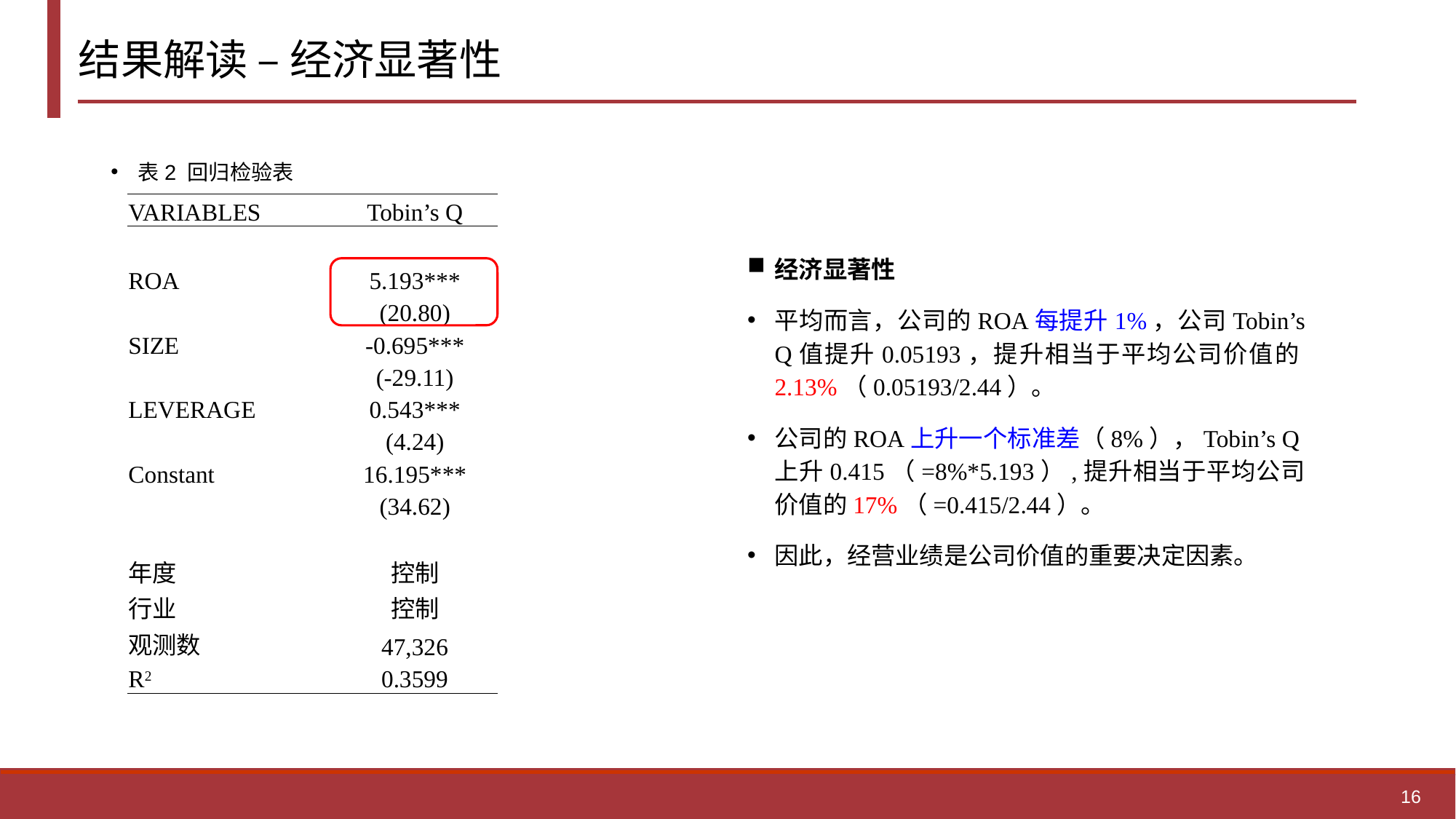

# 结果解读 – 经济显著性
表2 回归检验表
| VARIABLES | Tobin’s Q |
| --- | --- |
|  |  |
| ROA | 5.193\*\*\* |
|  | (20.80) |
| SIZE | -0.695\*\*\* |
|  | (-29.11) |
| LEVERAGE | 0.543\*\*\* |
|  | (4.24) |
| Constant | 16.195\*\*\* |
|  | (34.62) |
|  |  |
| 年度 | 控制 |
| 行业 | 控制 |
| 观测数 | 47,326 |
| R2 | 0.3599 |

经济显著性
平均而言，公司的ROA每提升1%，公司Tobin’s Q值提升0.05193，提升相当于平均公司价值的2.13%（0.05193/2.44）。
公司的ROA上升一个标准差（8%），Tobin’s Q上升0.415（=8%*5.193）,提升相当于平均公司价值的17%（=0.415/2.44）。
因此，经营业绩是公司价值的重要决定因素。

16